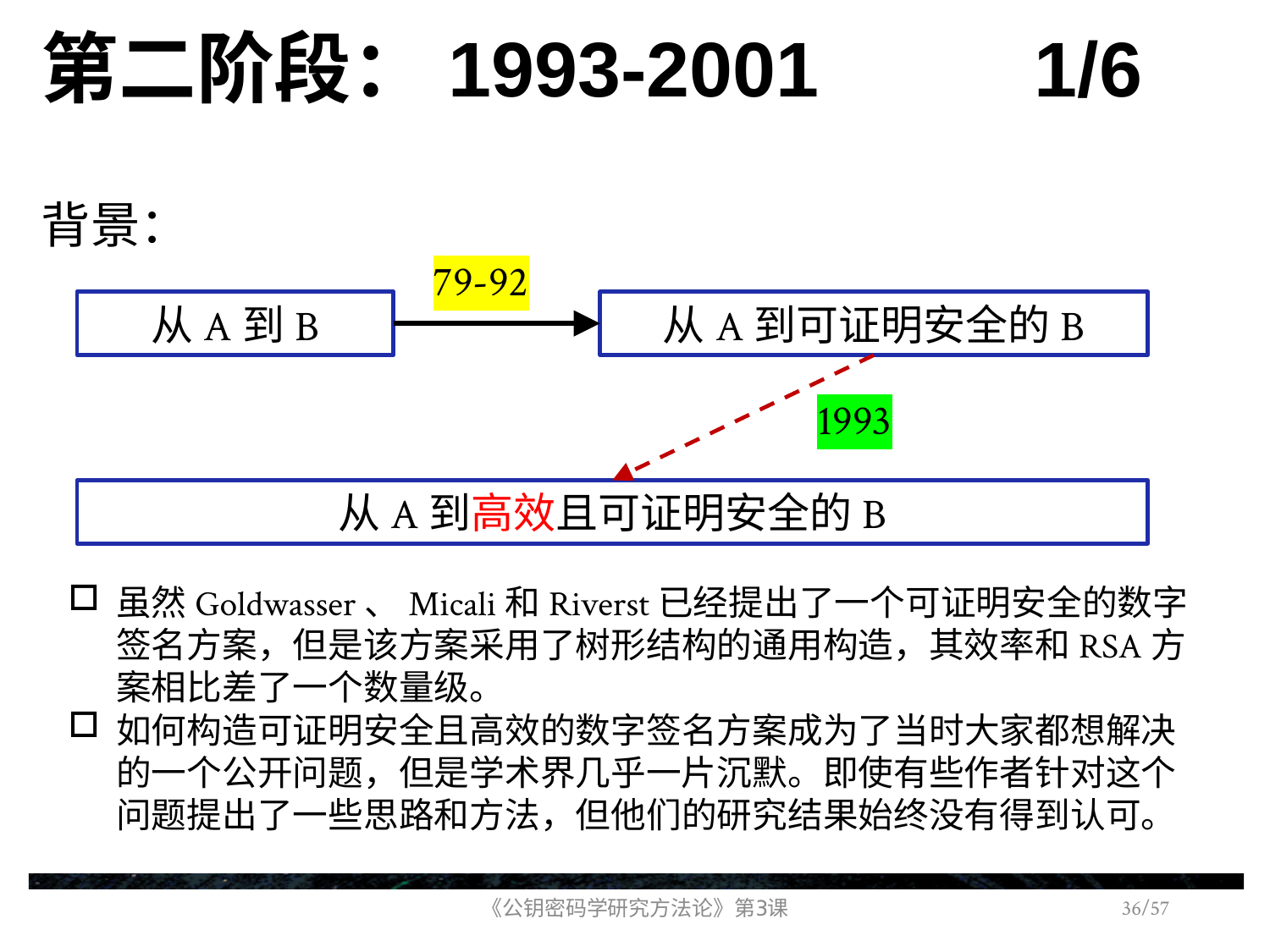

# 第二阶段：1993-2001          1/6
背景：

79-92
从A到B
从A到可证明安全的B
1993
从A到高效且可证明安全的B
虽然Goldwasser、Micali和Riverst已经提出了一个可证明安全的数字签名方案，但是该方案采用了树形结构的通用构造，其效率和RSA方案相比差了一个数量级。
如何构造可证明安全且高效的数字签名方案成为了当时大家都想解决的一个公开问题，但是学术界几乎一片沉默。即使有些作者针对这个问题提出了一些思路和方法，但他们的研究结果始终没有得到认可。
《公钥密码学研究方法论》第3课
36/57